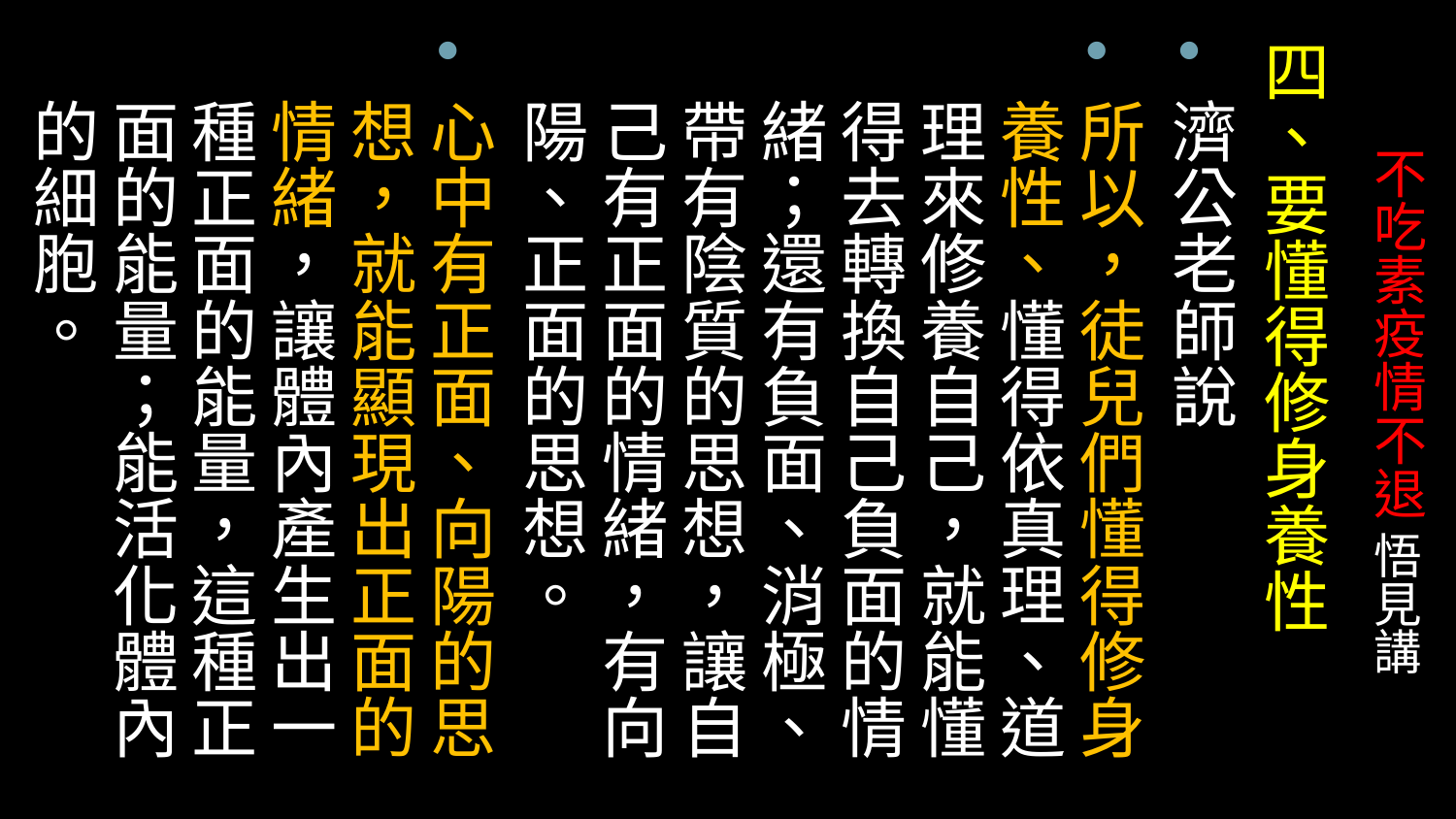

四、要懂得修身養性
濟公老師說
所以，徒兒們懂得修身養性、懂得依真理、道理來修養自己，就能懂得去轉換自己負面的情緒；還有負面、消極、帶有陰質的思想，讓自己有正面的情緒，有向陽、正面的思想。
心中有正面、向陽的思想，就能顯現出正面的情緒，讓體內產生出一種正面的能量，這種正面的能量；能活化體內的細胞。
# 不吃素疫情不退 悟見講